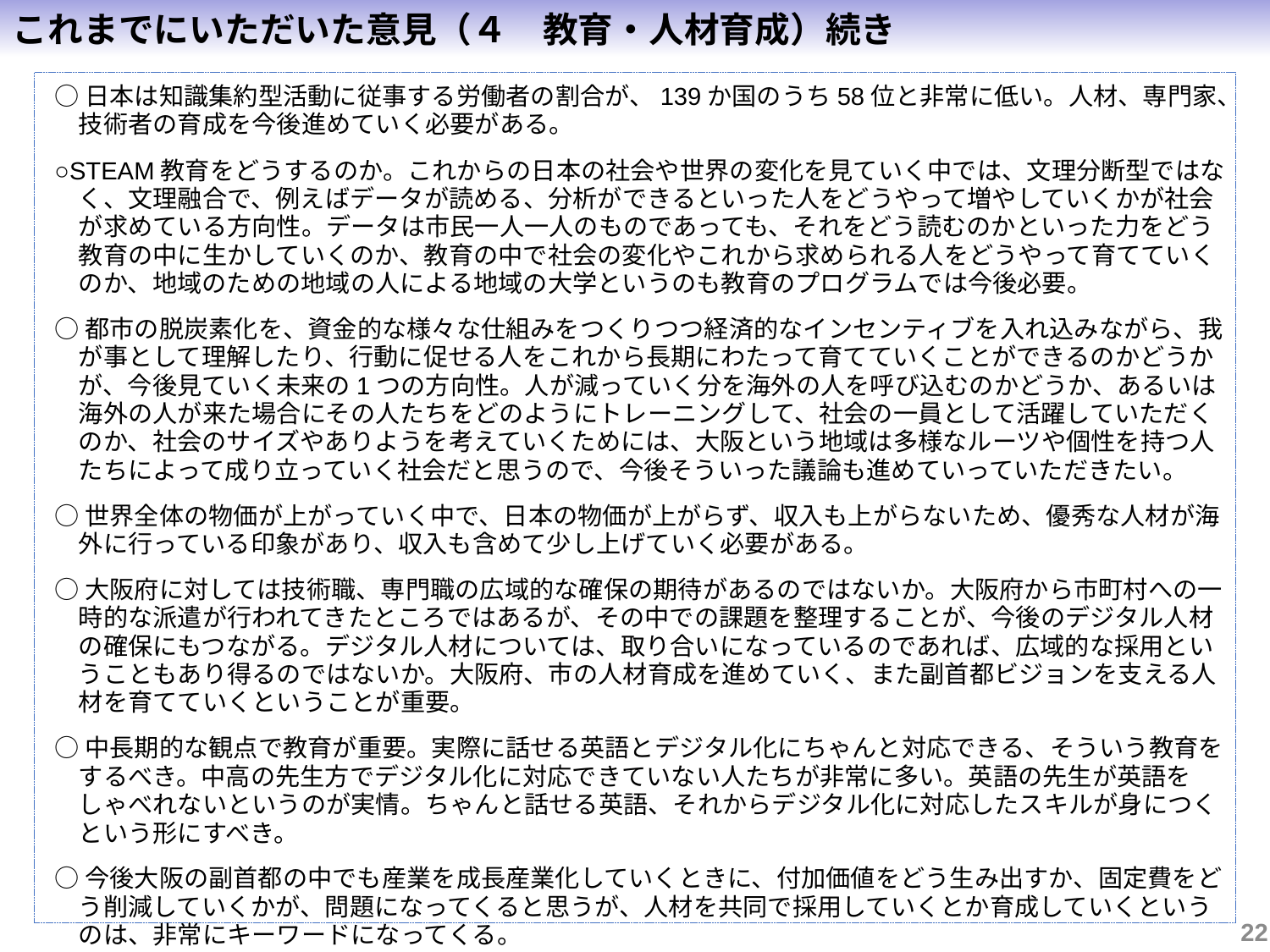

これまでにいただいた意見（４　教育・人材育成）続き
○日本は知識集約型活動に従事する労働者の割合が、139か国のうち58位と非常に低い。人材、専門家、技術者の育成を今後進めていく必要がある。
○STEAM教育をどうするのか。これからの日本の社会や世界の変化を見ていく中では、文理分断型ではなく、文理融合で、例えばデータが読める、分析ができるといった人をどうやって増やしていくかが社会が求めている方向性。データは市民一人一人のものであっても、それをどう読むのかといった力をどう教育の中に生かしていくのか、教育の中で社会の変化やこれから求められる人をどうやって育てていくのか、地域のための地域の人による地域の大学というのも教育のプログラムでは今後必要。
○都市の脱炭素化を、資金的な様々な仕組みをつくりつつ経済的なインセンティブを入れ込みながら、我が事として理解したり、行動に促せる人をこれから長期にわたって育てていくことができるのかどうかが、今後見ていく未来の1つの方向性。人が減っていく分を海外の人を呼び込むのかどうか、あるいは海外の人が来た場合にその人たちをどのようにトレーニングして、社会の一員として活躍していただくのか、社会のサイズやありようを考えていくためには、大阪という地域は多様なルーツや個性を持つ人たちによって成り立っていく社会だと思うので、今後そういった議論も進めていっていただきたい。
○世界全体の物価が上がっていく中で、日本の物価が上がらず、収入も上がらないため、優秀な人材が海外に行っている印象があり、収入も含めて少し上げていく必要がある。
○大阪府に対しては技術職、専門職の広域的な確保の期待があるのではないか。大阪府から市町村への一時的な派遣が行われてきたところではあるが、その中での課題を整理することが、今後のデジタル人材の確保にもつながる。デジタル人材については、取り合いになっているのであれば、広域的な採用ということもあり得るのではないか。大阪府、市の人材育成を進めていく、また副首都ビジョンを支える人材を育てていくということが重要。
○中長期的な観点で教育が重要。実際に話せる英語とデジタル化にちゃんと対応できる、そういう教育をするべき。中高の先生方でデジタル化に対応できていない人たちが非常に多い。英語の先生が英語をしゃべれないというのが実情。ちゃんと話せる英語、それからデジタル化に対応したスキルが身につくという形にすべき。
○今後大阪の副首都の中でも産業を成長産業化していくときに、付加価値をどう生み出すか、固定費をどう削減していくかが、問題になってくると思うが、人材を共同で採用していくとか育成していくというのは、非常にキーワードになってくる。
22